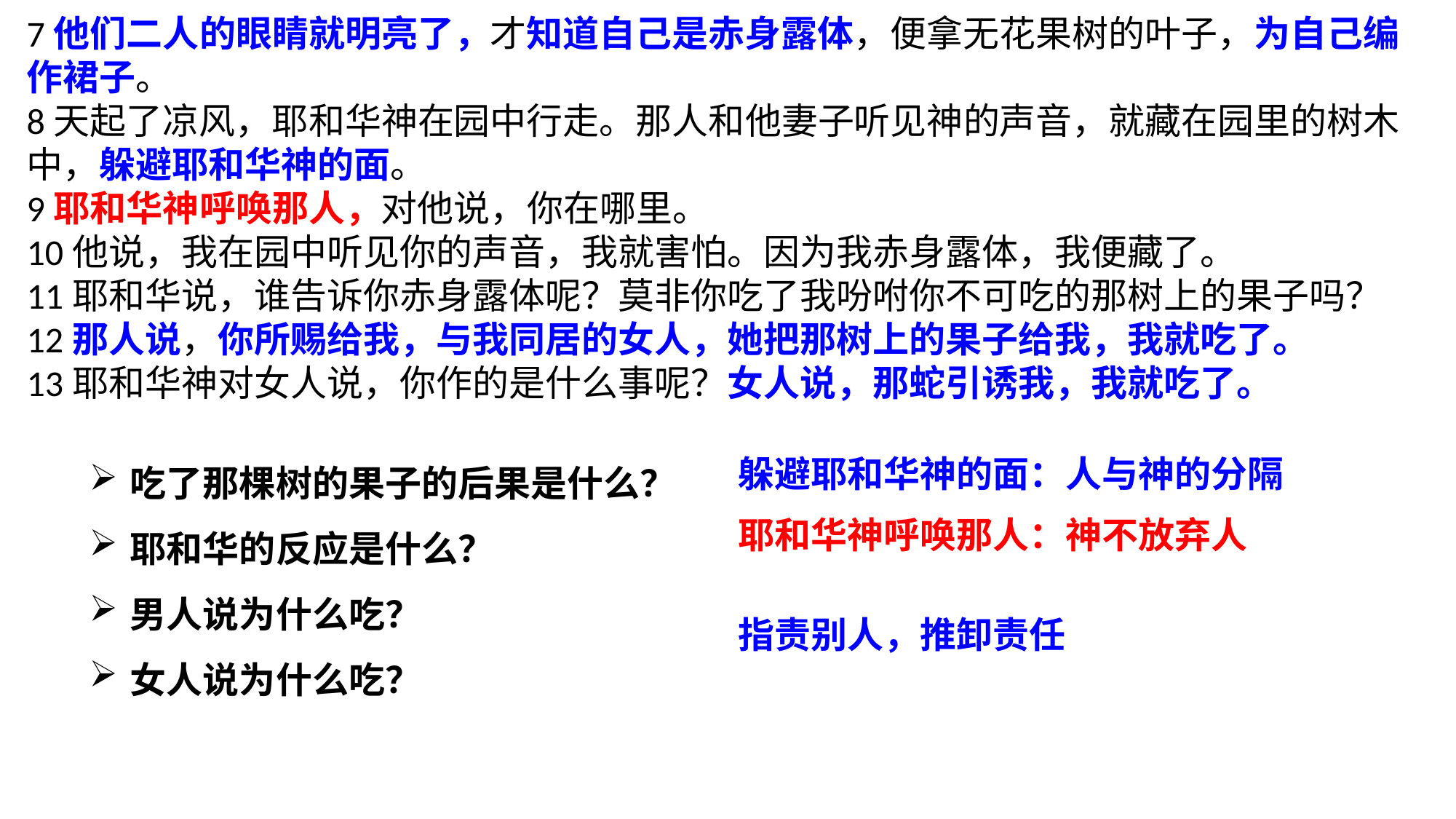

7他们二人的眼睛就明亮了，才知道自己是赤身露体，便拿无花果树的叶子，为自己编作裙子。
8天起了凉风，耶和华神在园中行走。那人和他妻子听见神的声音，就藏在园里的树木中，躲避耶和华神的面。
9耶和华神呼唤那人，对他说，你在哪里。
10他说，我在园中听见你的声音，我就害怕。因为我赤身露体，我便藏了。
11耶和华说，谁告诉你赤身露体呢？莫非你吃了我吩咐你不可吃的那树上的果子吗？
12那人说，你所赐给我，与我同居的女人，她把那树上的果子给我，我就吃了。
13耶和华神对女人说，你作的是什么事呢？女人说，那蛇引诱我，我就吃了。
吃了那棵树的果子的后果是什么？
耶和华的反应是什么？
男人说为什么吃？
女人说为什么吃？
躲避耶和华神的面：人与神的分隔
耶和华神呼唤那人：神不放弃人
指责别人，推卸责任